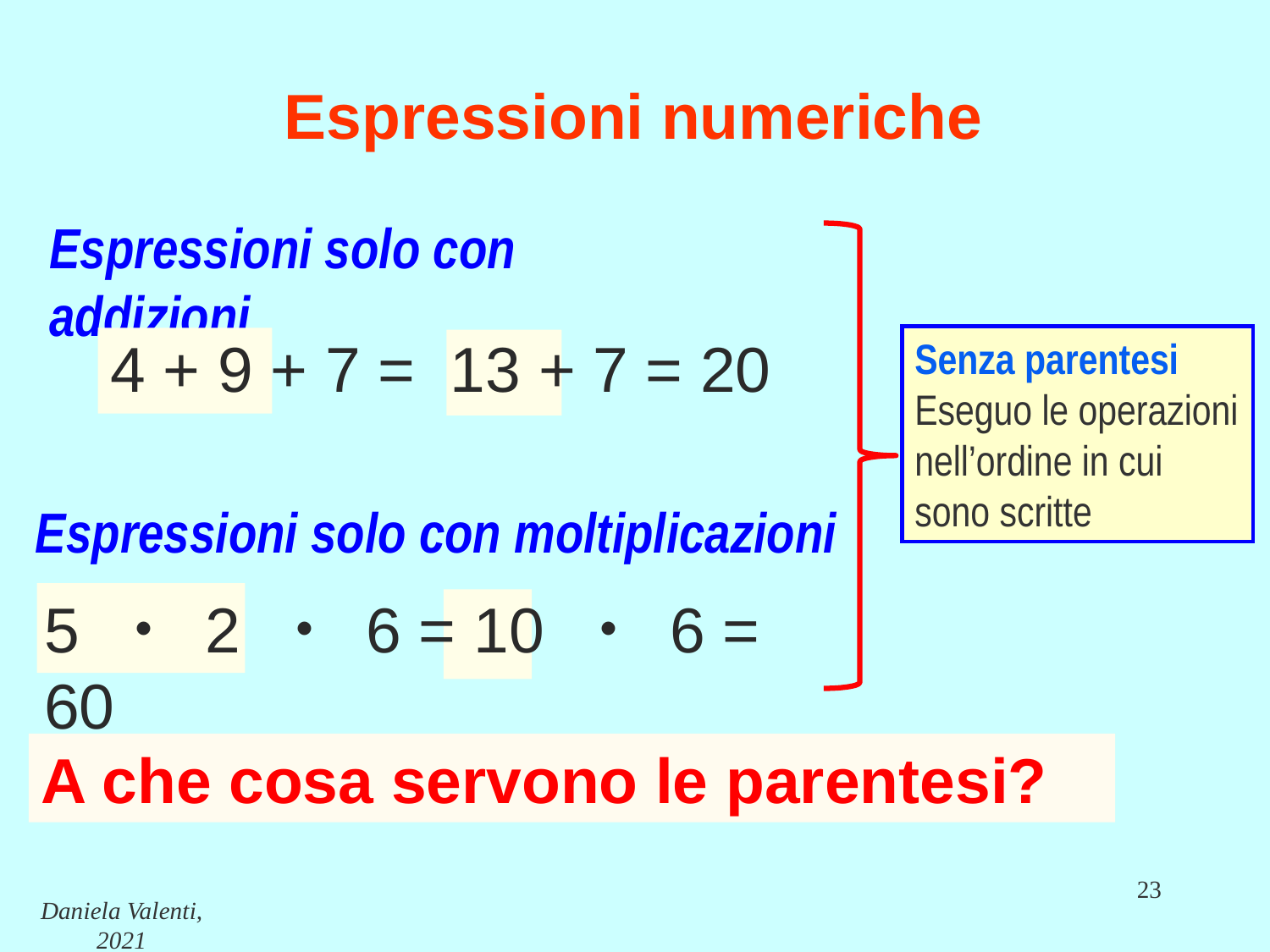

# Espressioni numeriche

Espressioni solo con addizioni

4 + 9 + 7 =  13 + 7 = 20
Senza parentesi
Eseguo le operazioni nell’ordine in cui sono scritte

5 ・ 2 ・ 6 = 10 ・ 6 = 60

Espressioni solo con moltiplicazioni
A che cosa servono le parentesi?
23
Daniela Valenti, 2021